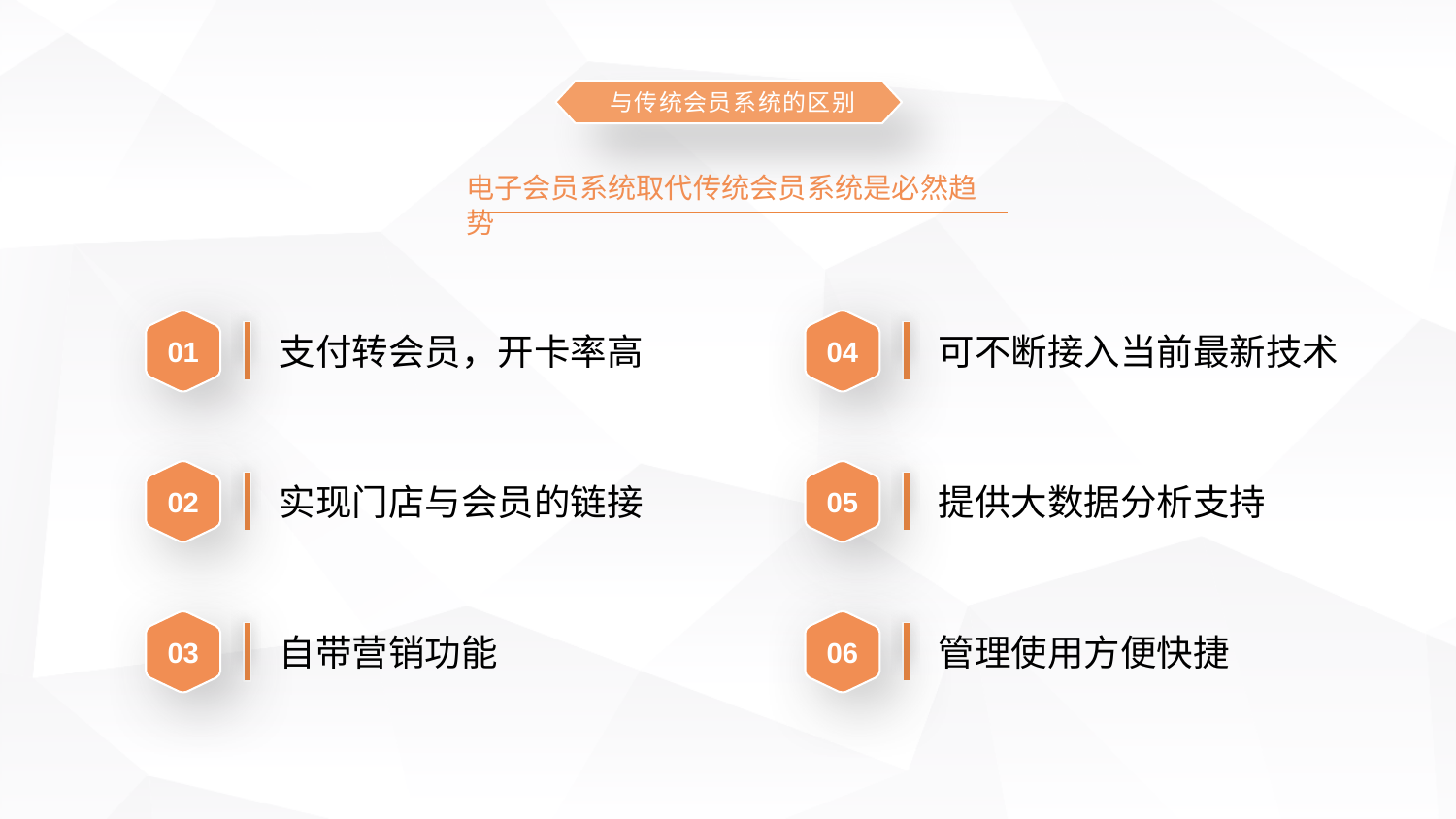

与传统会员系统的区别

电子会员系统取代传统会员系统是必然趋势
01

支付转会员，开卡率高
04

可不断接入当前最新技术
02

实现门店与会员的链接
05

提供大数据分析支持
03

自带营销功能
06

管理使用方便快捷